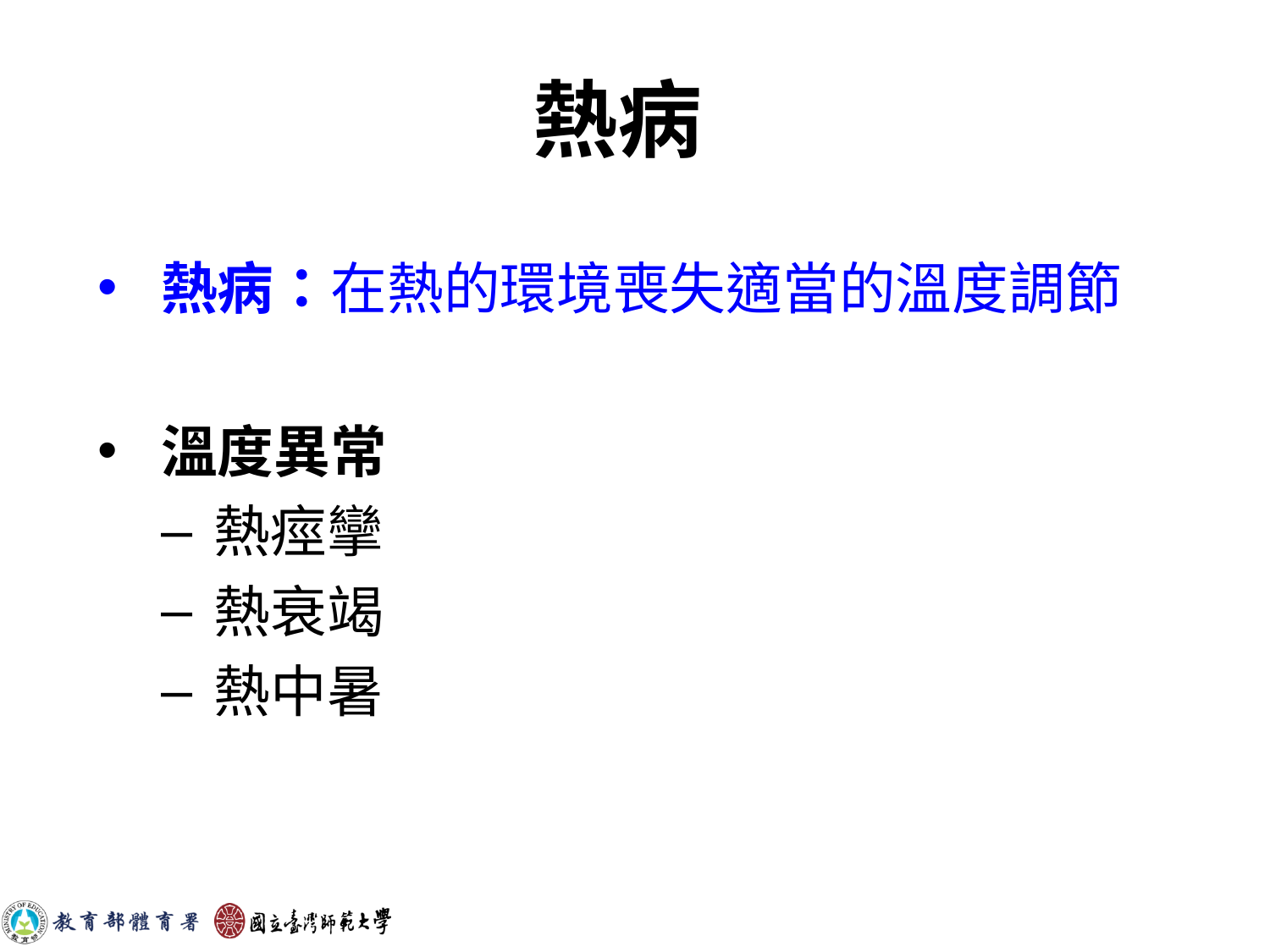

# 熱病
熱病：在熱的環境喪失適當的溫度調節

溫度異常
熱痙攣
熱衰竭
熱中暑